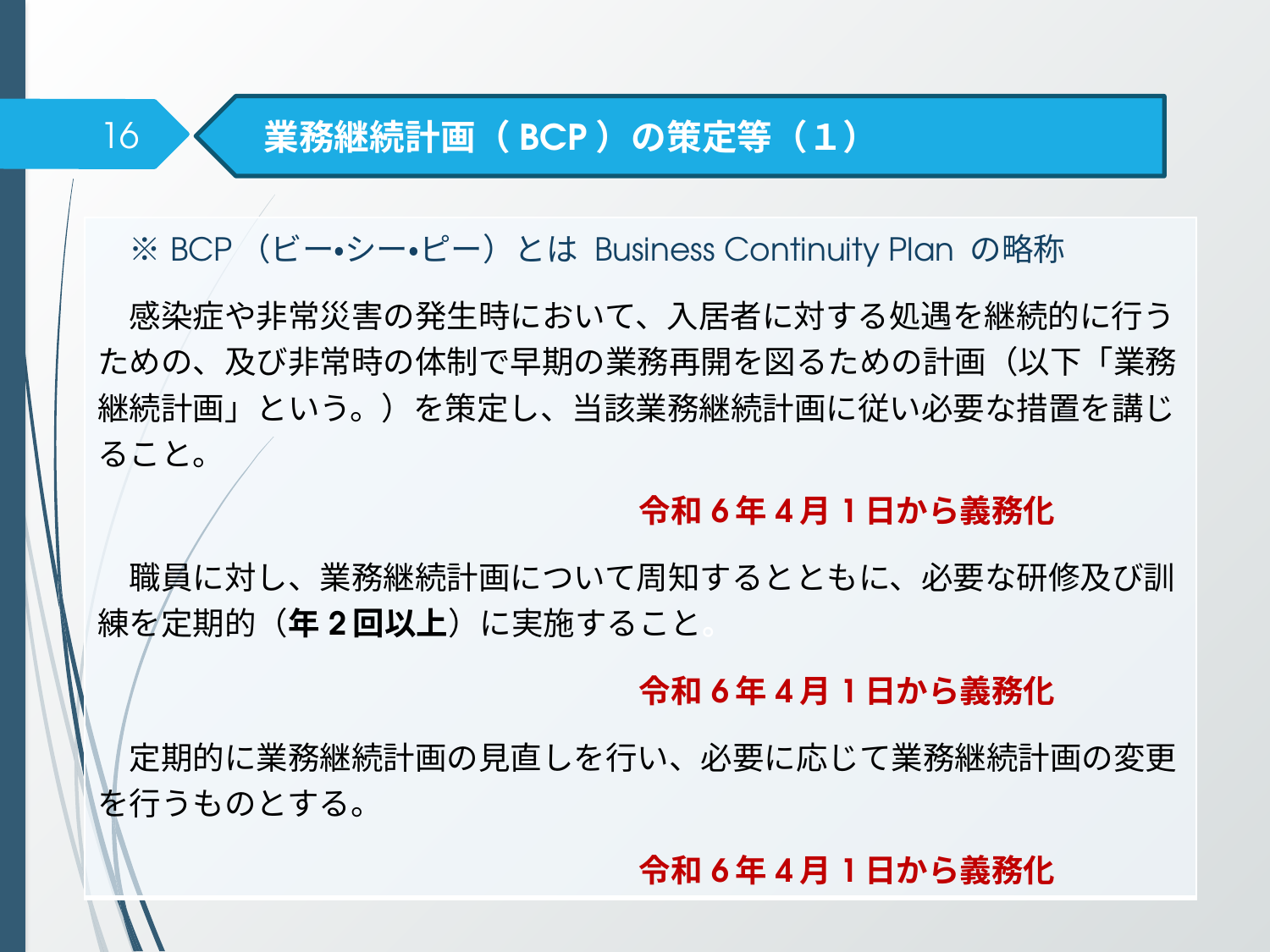

業務継続計画（BCP）の策定等（１）
16
| ※BCP（ビー・シー・ピー）とは Business Continuity Plan の略称 　感染症や非常災害の発生時において、入居者に対する処遇を継続的に行うための、及び非常時の体制で早期の業務再開を図るための計画（以下「業務継続計画」という。）を策定し、当該業務継続計画に従い必要な措置を講じること。 　　　　　　　　　　　　　令和6年4月1日から義務化 　職員に対し、業務継続計画について周知するとともに、必要な研修及び訓練を定期的（年2回以上）に実施すること。 　　　　　　　　　　　　　令和6年4月1日から義務化 　定期的に業務継続計画の見直しを行い、必要に応じて業務継続計画の変更を行うものとする。 　　　　　　　　　　　　　令和6年4月1日から義務化 |
| --- |